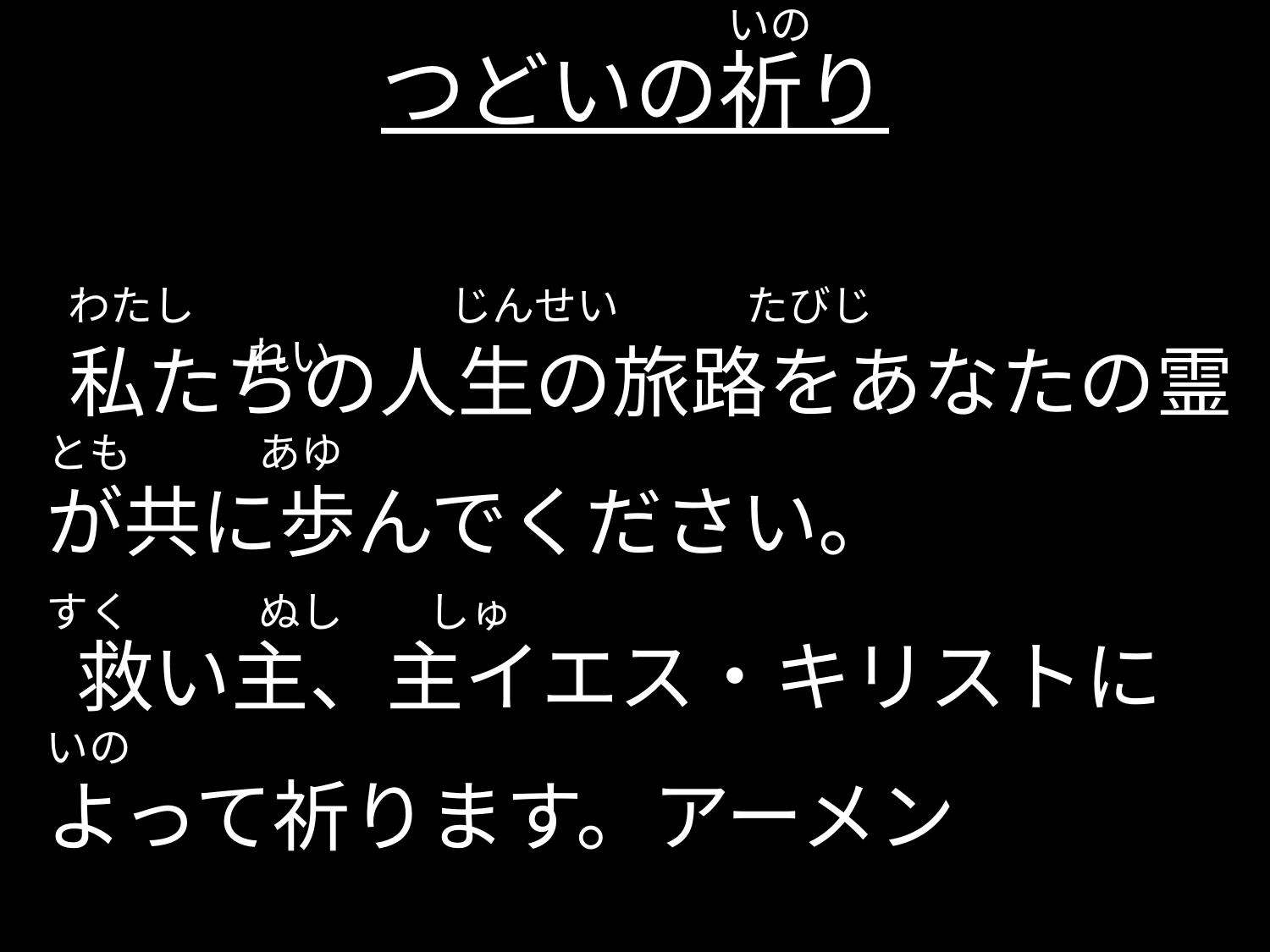

いの
つどいの祈り

   私たちの人生の旅路をあなたの霊が共に歩んでください。
　救い主、主イエス・キリストによって祈ります。アーメン
わたし　　　　　　じんせい　　　たびじ　　　　　　　　　　　　　 れい
とも　　　あゆ
すく　　　ぬし　　しゅ
いの